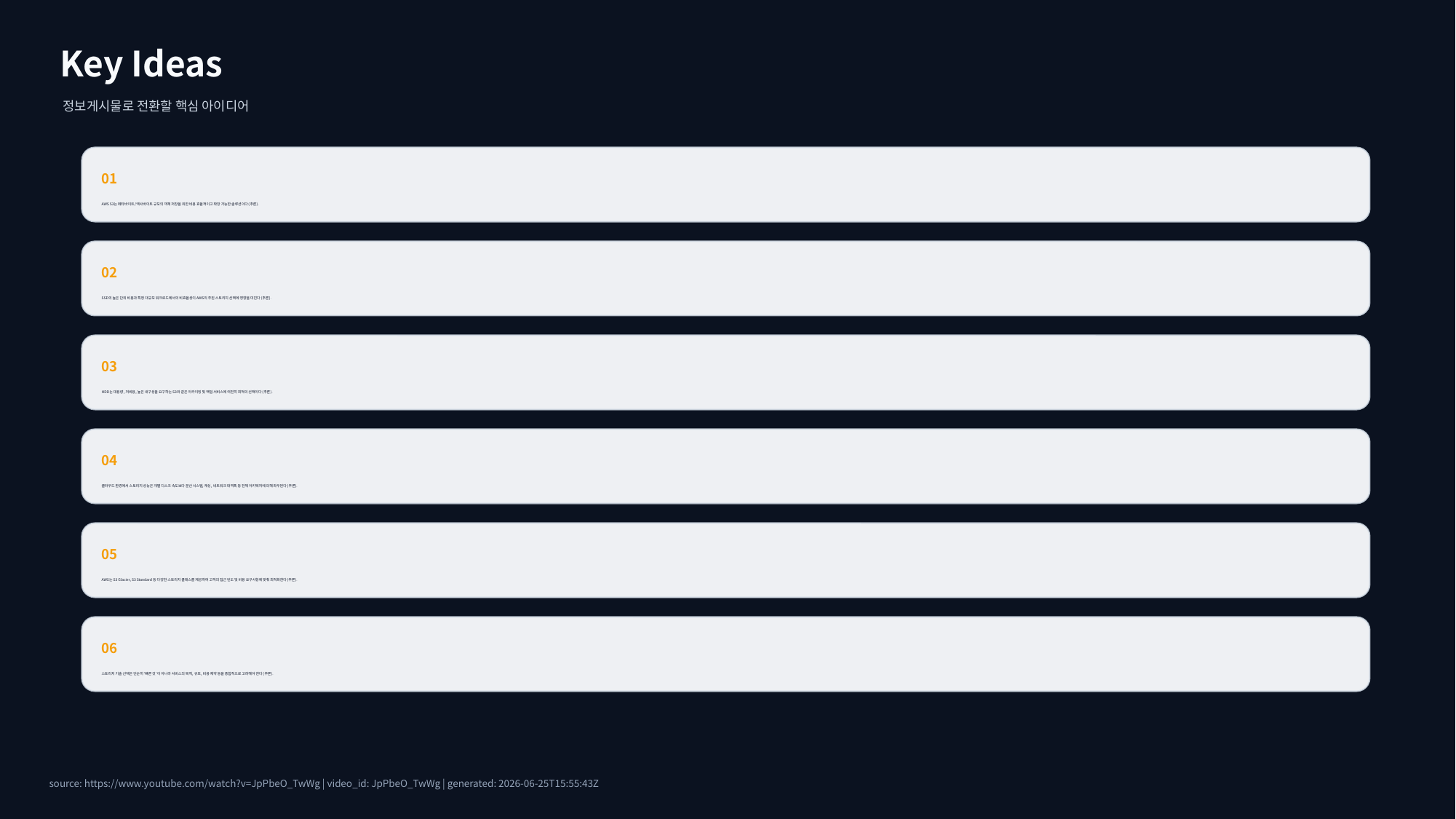

Key Ideas
정보게시물로 전환할 핵심 아이디어

01
AWS S3는 페타바이트/엑사바이트 규모의 객체 저장을 위한 비용 효율적이고 확장 가능한 솔루션이다 (추론).

02
SSD의 높은 단위 비용과 특정 대규모 워크로드에서의 비효율성이 AWS의 주된 스토리지 선택에 영향을 미친다 (추론).

03
HDD는 대용량, 저비용, 높은 내구성을 요구하는 S3와 같은 아카이빙 및 백업 서비스에 여전히 최적의 선택이다 (추론).

04
클라우드 환경에서 스토리지 성능은 개별 디스크 속도보다 분산 시스템, 캐싱, 네트워크 대역폭 등 전체 아키텍처에 의해 좌우된다 (추론).

05
AWS는 S3 Glacier, S3 Standard 등 다양한 스토리지 클래스를 제공하여 고객의 접근 빈도 및 비용 요구사항에 맞춰 최적화한다 (추론).

06
스토리지 기술 선택은 단순히 '빠른 것'이 아니라 서비스의 목적, 규모, 비용 제약 등을 종합적으로 고려해야 한다 (추론).
source: https://www.youtube.com/watch?v=JpPbeO_TwWg | video_id: JpPbeO_TwWg | generated: 2026-06-25T15:55:43Z